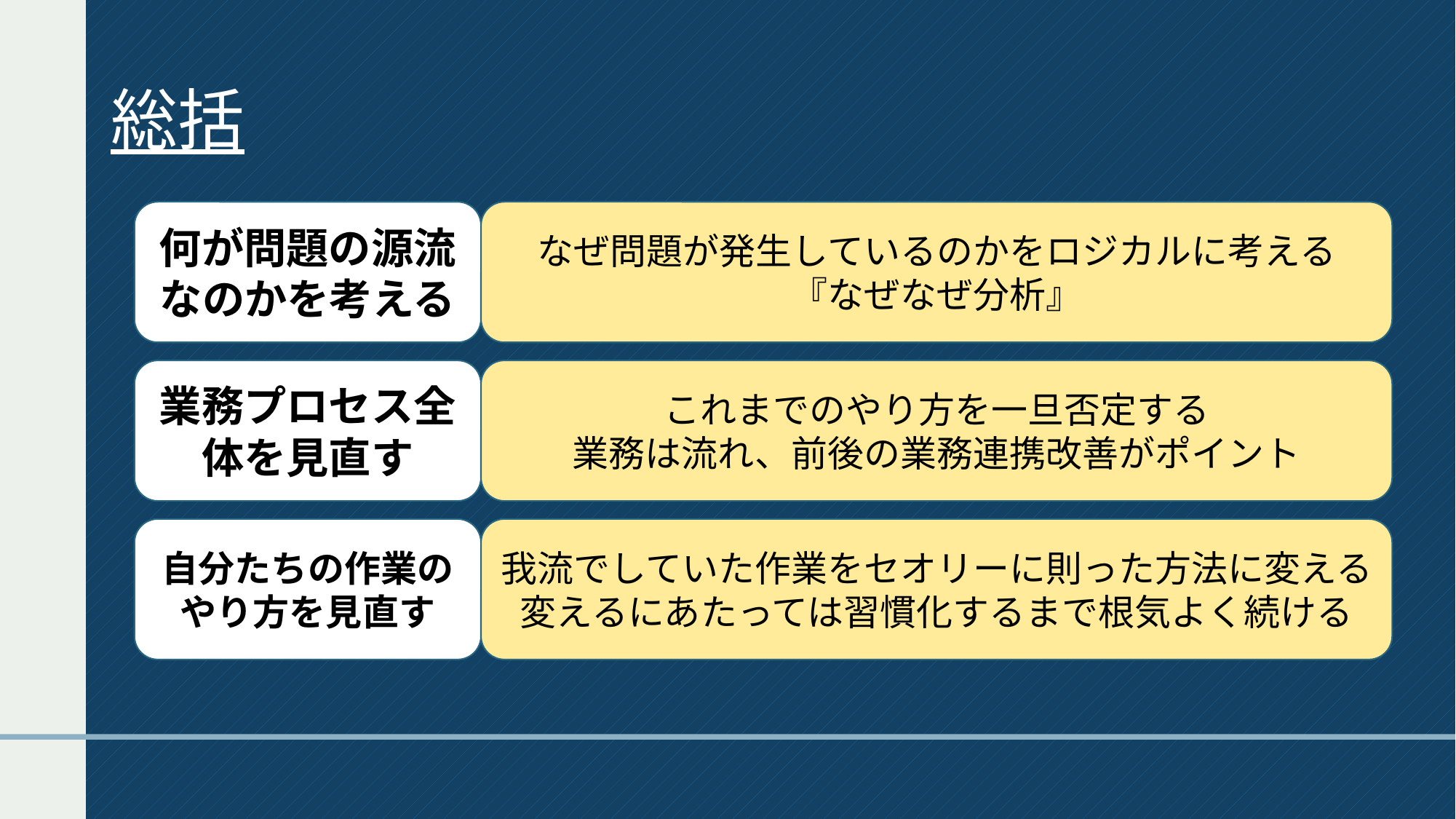

# 総括
何が問題の源流なのかを考える
なぜ問題が発生しているのかをロジカルに考える
『なぜなぜ分析』

業務プロセス全体を見直す
これまでのやり方を一旦否定する
業務は流れ、前後の業務連携改善がポイント
自分たちの作業のやり方を見直す
我流でしていた作業をセオリーに則った方法に変える
変えるにあたっては習慣化するまで根気よく続ける